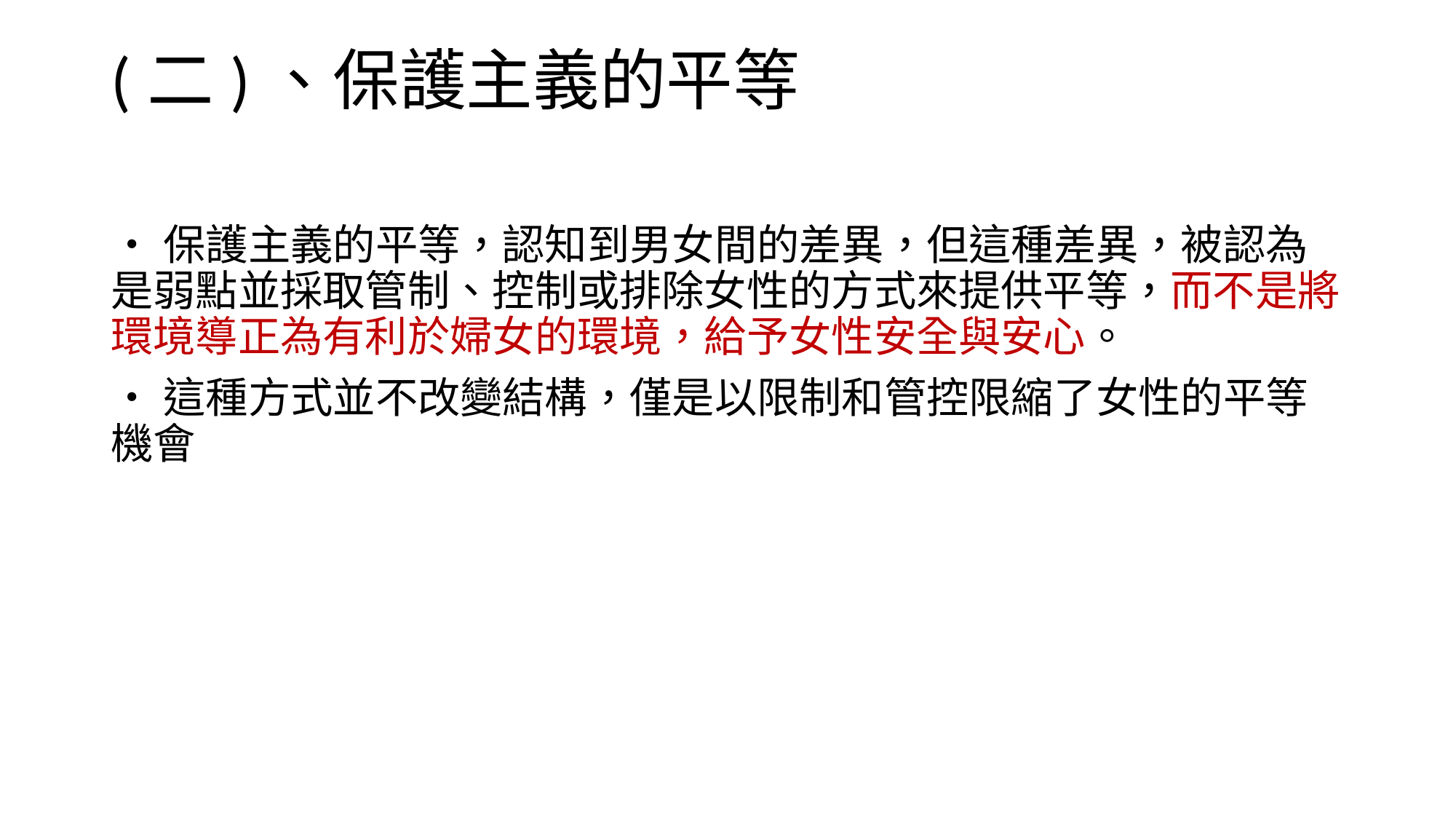

# (二)、保護主義的平等
•保護主義的平等，認知到男女間的差異，但這種差異，被認為是弱點並採取管制、控制或排除女性的方式來提供平等，而不是將環境導正為有利於婦女的環境，給予女性安全與安心。
•這種方式並不改變結構，僅是以限制和管控限縮了女性的平等機會